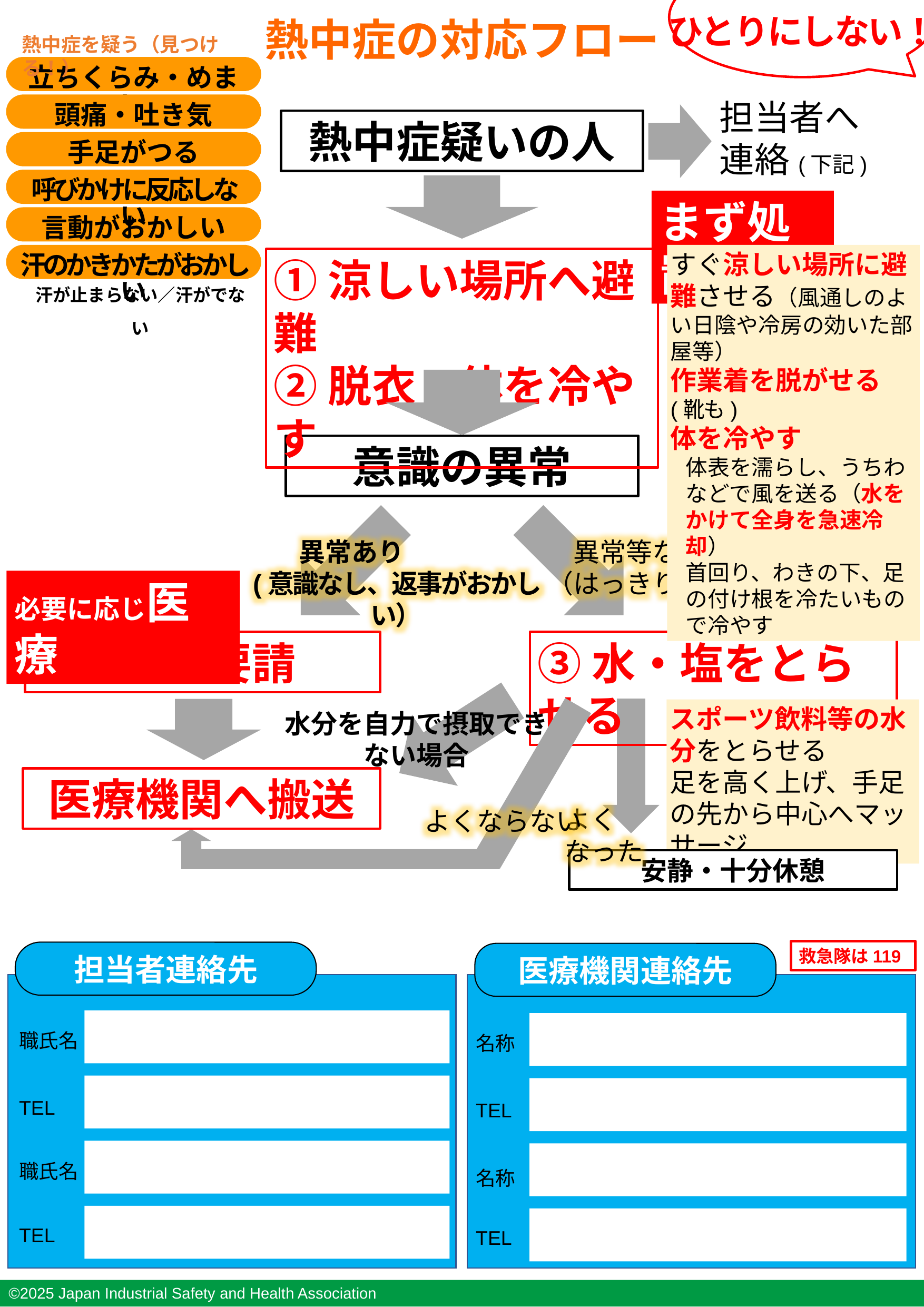

ひとりにしない！
熱中症の対応フロー
熱中症を疑う（見つける！）
立ちくらみ・めまい
担当者へ連絡(下記)
頭痛・吐き気

熱中症疑いの人
手足がつる
呼びかけに反応しない

まず処置
言動がおかしい
汗のかきかたがおかしい
すぐ涼しい場所に避難させる（風通しのよい日陰や冷房の効いた部屋等）
作業着を脱がせる(靴も)
体を冷やす
体表を濡らし、うちわなどで風を送る（水をかけて全身を急速冷却）
首回り、わきの下、足の付け根を冷たいもので冷やす
➀涼しい場所へ避難
②脱衣・体を冷やす
汗が止まらない／汗がでない

意識の異常

　　異常あり
(意識なし、返事がおかしい）
　異常等なし
（はっきりしている）
必要に応じ医療
救急隊を要請
③水・塩をとらせる

スポーツ飲料等の水分をとらせる
足を高く上げ、手足の先から中心へマッサージ
水分を自力で摂取できない場合
医療機関へ搬送
よくなった
よくならない

安静・十分休憩
救急隊は119
担当者連絡先
医療機関連絡先

職氏名
名称

TEL
TEL

職氏名
名称

TEL
TEL